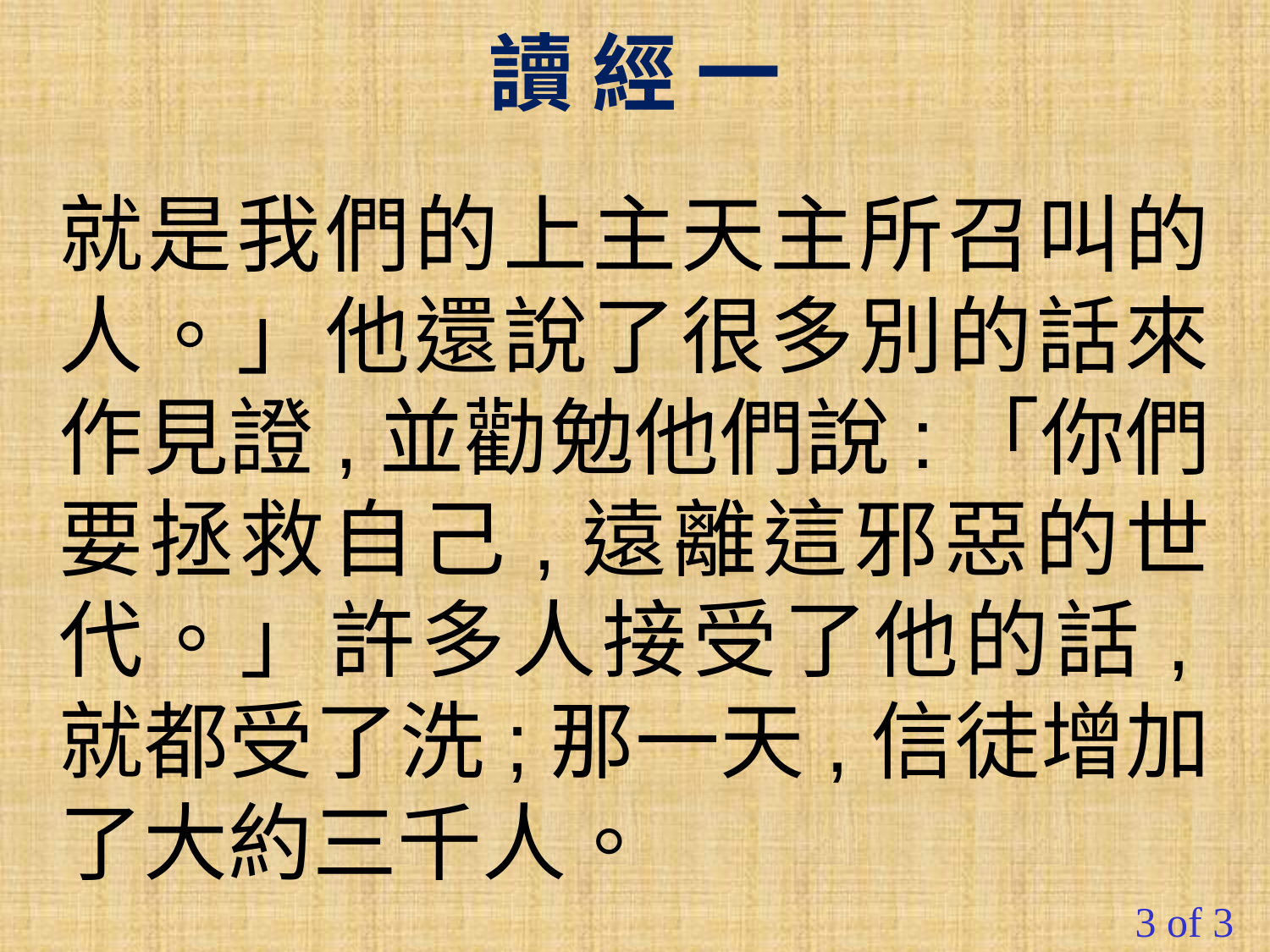

讀 經 一

就是我們的上主天主所召叫的人。」他還說了很多別的話來作見證,並勸勉他們說:「你們要拯救自己,遠離這邪惡的世代。」許多人接受了他的話,就都受了洗;那一天,信徒增加了大約三千人。
#
3 of 3